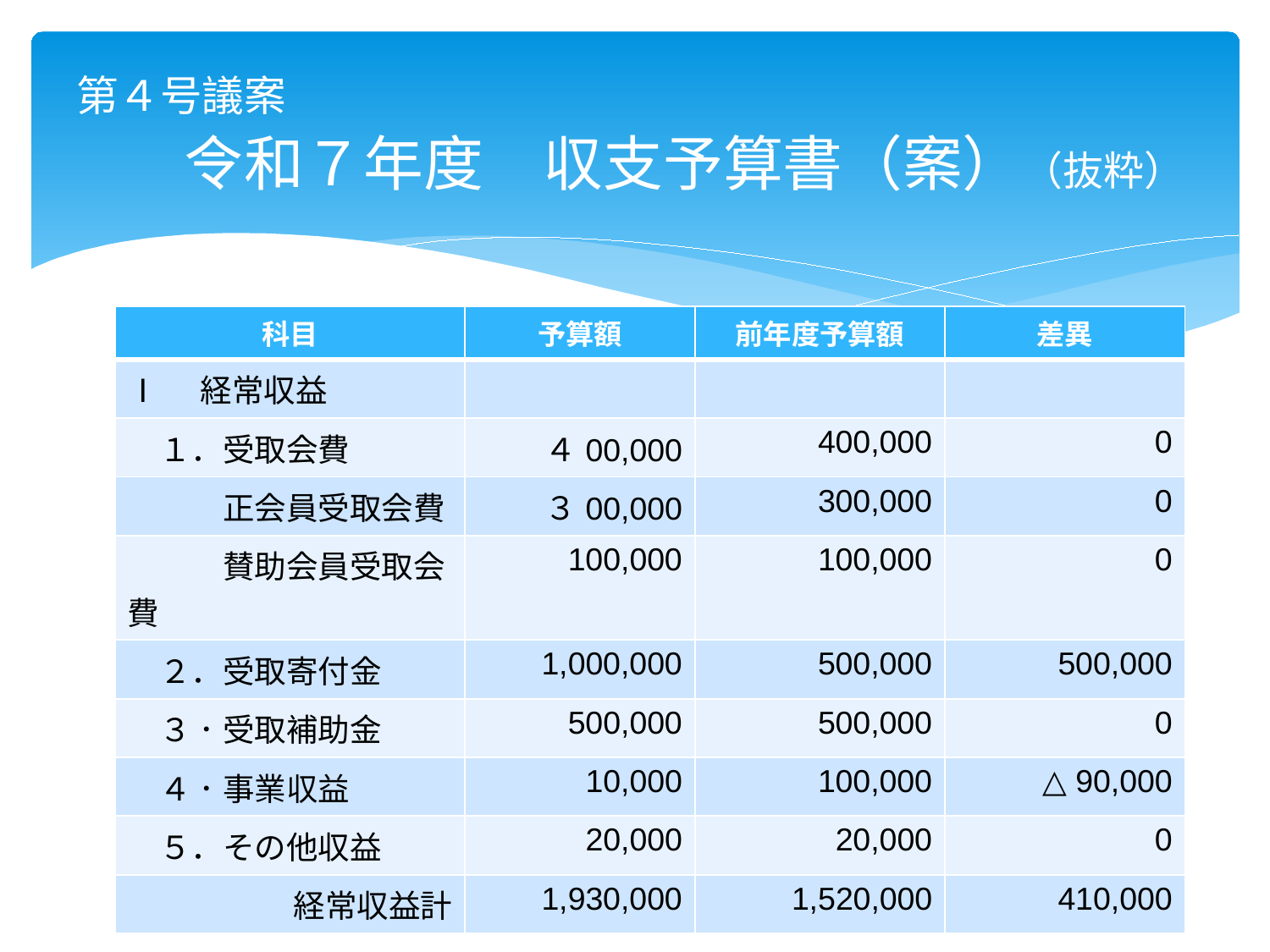

# 第４号議案 令和７年度　収支予算書（案）（抜粋）
| 科目 | 予算額 | 前年度予算額 | 差異 |
| --- | --- | --- | --- |
| Ⅰ　経常収益 |  |  |  |
| １．受取会費 | ４00,000 | 400,000 | 0 |
| 正会員受取会費 | ３00,000 | 300,000 | 0 |
| 賛助会員受取会費 | 100,000 | 100,000 | 0 |
| ２．受取寄付金 | 1,000,000 | 500,000 | 500,000 |
| ３．受取補助金 | 500,000 | 500,000 | 0 |
| ４．事業収益 | 10,000 | 100,000 | △ 90,000 |
| ５．その他収益 | 20,000 | 20,000 | 0 |
| 経常収益計 | 1,930,000 | 1,520,000 | 410,000 |